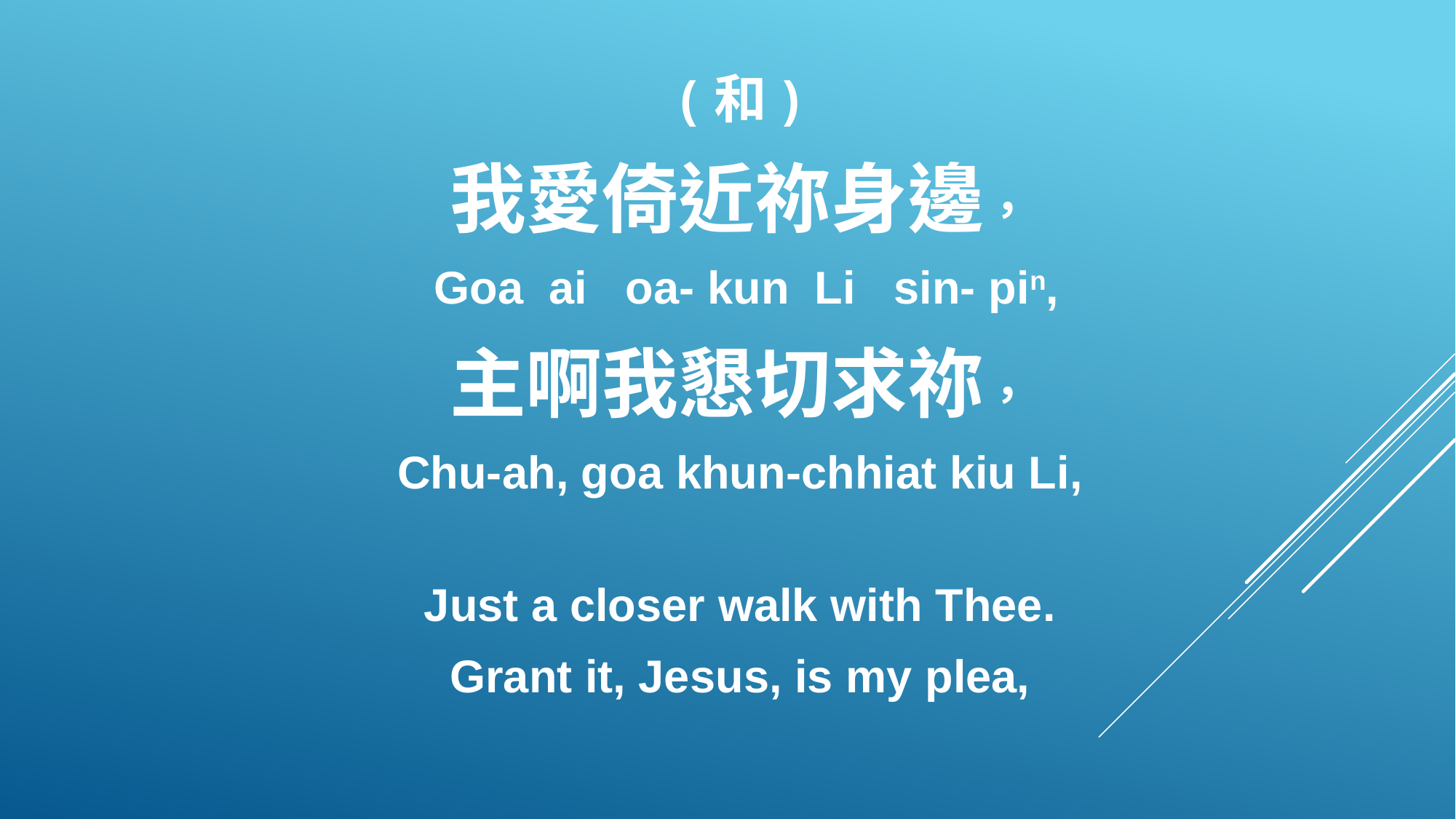

(和)
我愛倚近祢身邊，
                     Goa  ai   oa- kun  Li   sin- pin,
主啊我懇切求祢，
Chu-ah, goa khun-chhiat kiu Li,

Just a closer walk with Thee.
Grant it, Jesus, is my plea,